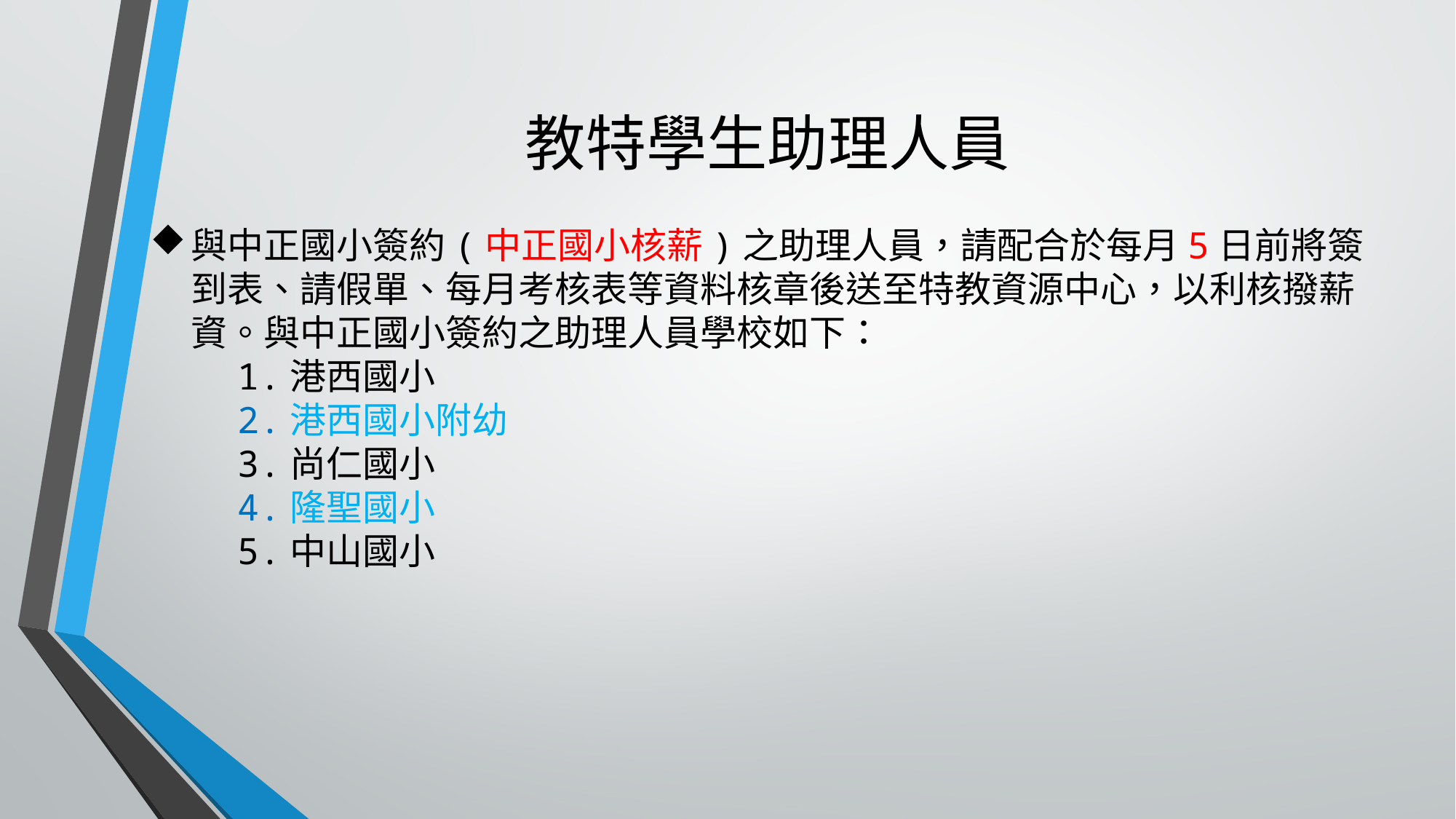

# 教特學生助理人員
與中正國小簽約(中正國小核薪)之助理人員，請配合於每月5日前將簽到表、請假單、每月考核表等資料核章後送至特教資源中心，以利核撥薪資。與中正國小簽約之助理人員學校如下：
    1.港西國小
    2.港西國小附幼
    3.尚仁國小
    4.隆聖國小
    5.中山國小